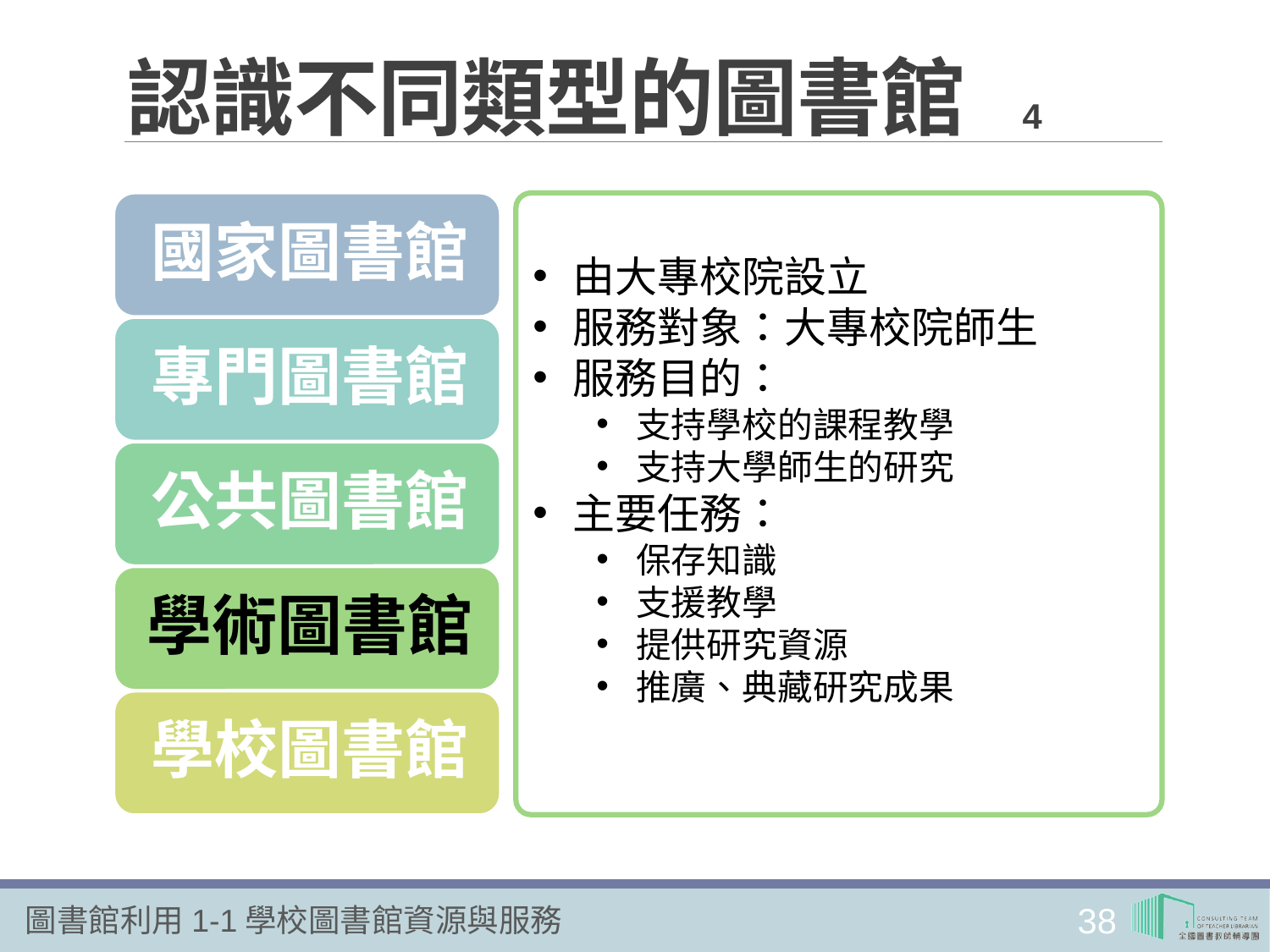

# 認識不同類型的圖書館  4
國家圖書館
專門圖書館
公共圖書館
學術圖書館
學校圖書館
由大專校院設立
服務對象：大專校院師生
服務目的：
支持學校的課程教學
支持大學師生的研究
主要任務：
保存知識
支援教學
提供研究資源
推廣、典藏研究成果